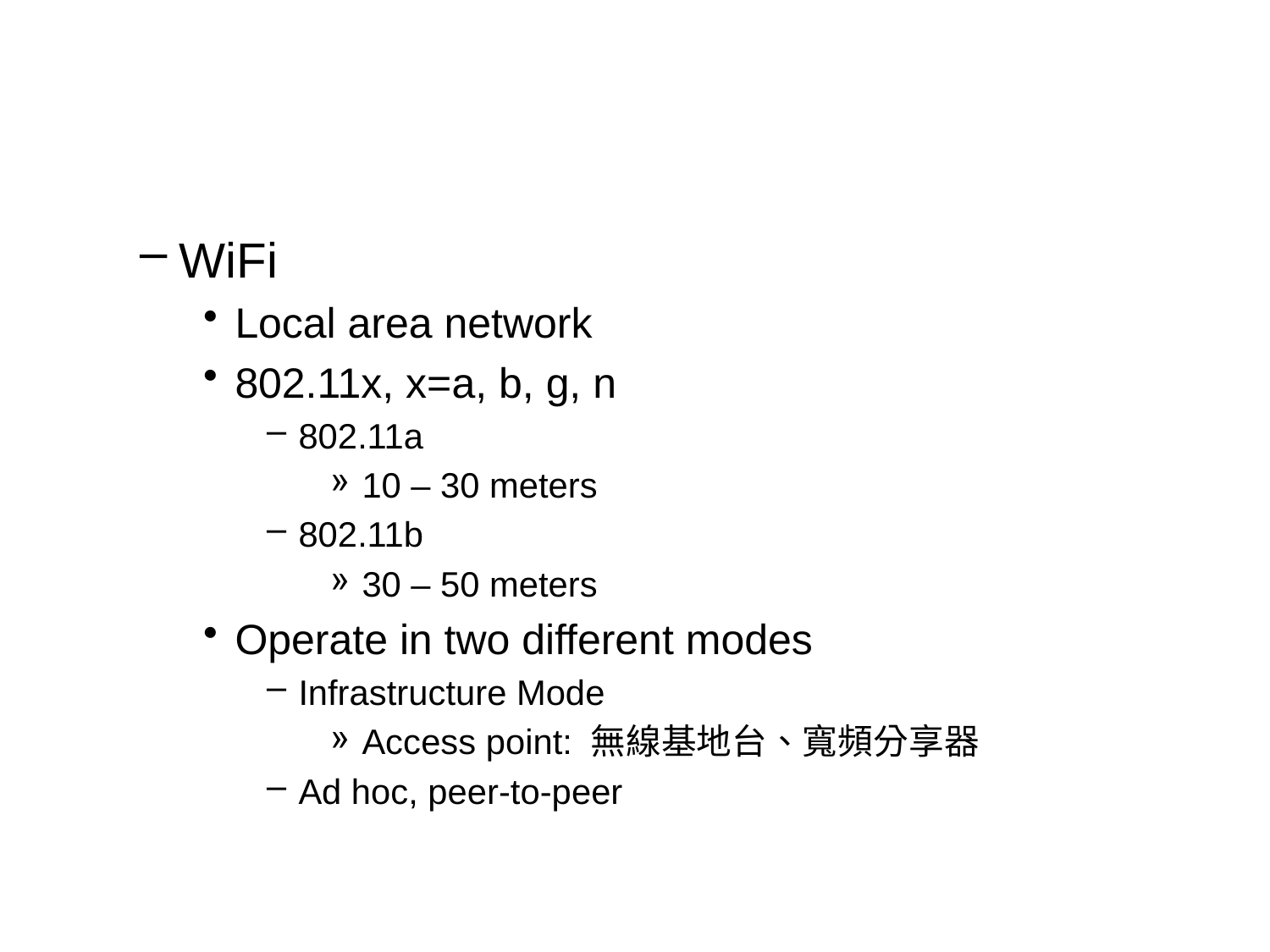

#
WiFi
Local area network
802.11x, x=a, b, g, n
802.11a
10 – 30 meters
802.11b
30 – 50 meters
Operate in two different modes
Infrastructure Mode
Access point: 無線基地台、寬頻分享器
Ad hoc, peer-to-peer